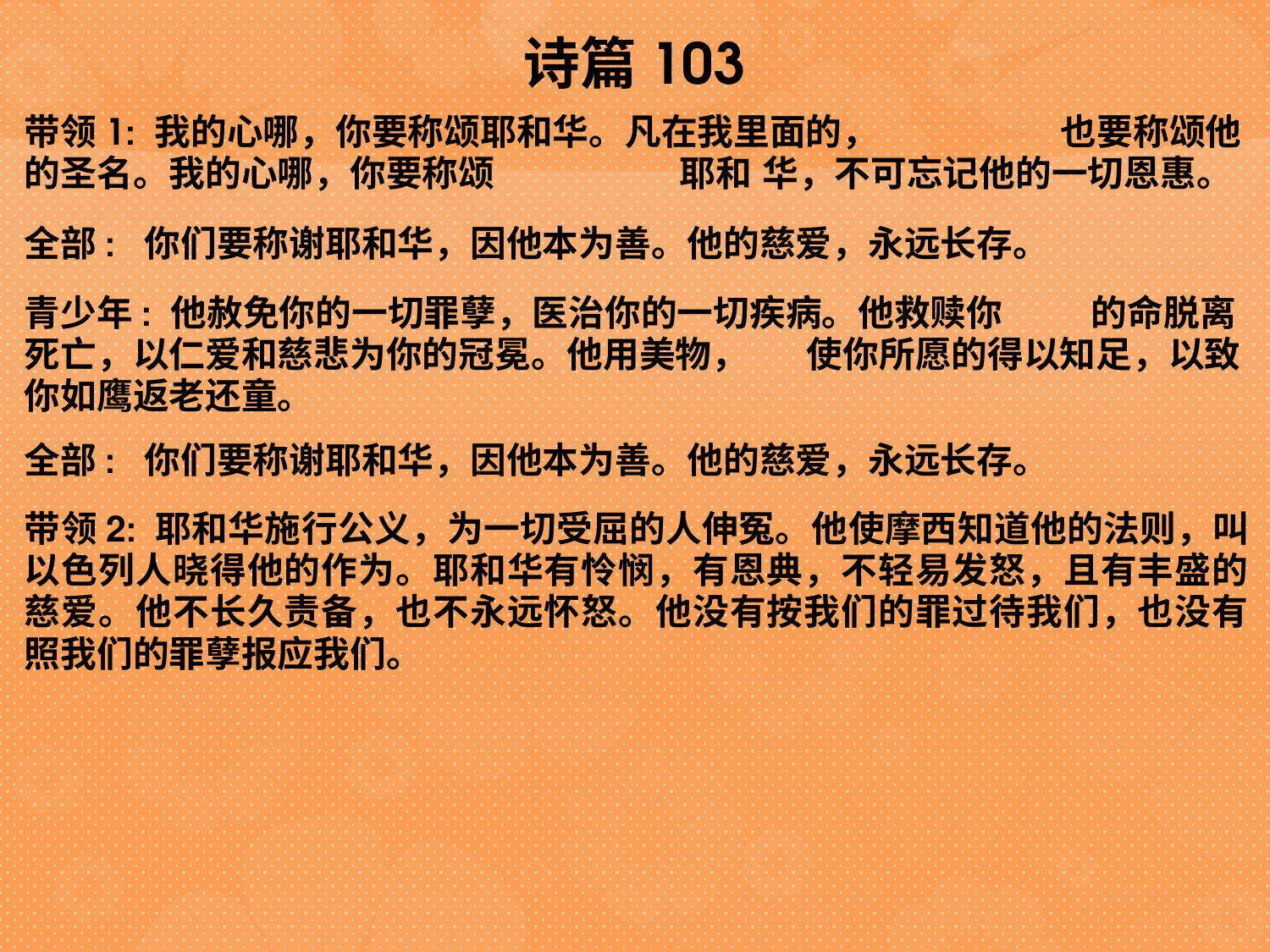

# 诗篇103
带领1: 我的心哪，你要称颂耶和华。凡在我里面的，		  也要称颂他的圣名。我的心哪，你要称颂                	  耶和 华，不可忘记他的一切恩惠。
全部:  你们要称谢耶和华，因他本为善。他的慈爱，永远长存。
青少年: 他赦免你的一切罪孽，医治你的一切疾病。他救赎你	     的命脱离死亡，以仁爱和慈悲为你的冠冕。他用美物， 	  使你所愿的得以知足，以致你如鹰返老还童。
全部:  你们要称谢耶和华，因他本为善。他的慈爱，永远长存。
带领2: 耶和华施行公义，为一切受屈的人伸冤。他使摩西知道他的法则，叫以色列人晓得他的作为。耶和华有怜悯，有恩典，不轻易发怒，且有丰盛的慈爱。他不长久责备，也不永远怀怒。他没有按我们的罪过待我们，也没有照我们的罪孽报应我们。